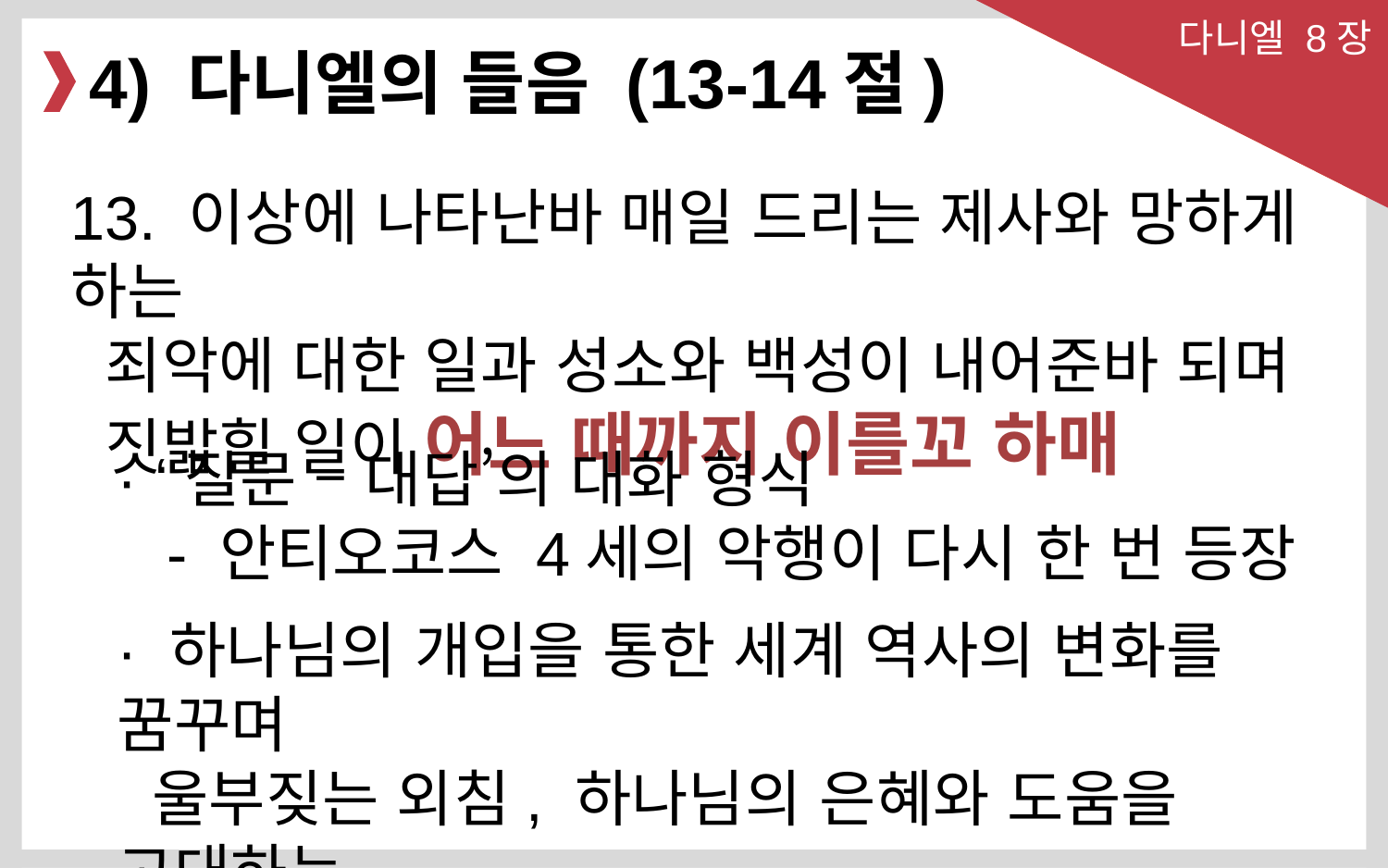

다니엘 8장
4) 다니엘의 들음 (13-14절)

13. 이상에 나타난바 매일 드리는 제사와 망하게 하는
  죄악에 대한 일과 성소와 백성이 내어준바 되며
  짓밟힐 일이 어느 때까지 이를꼬 하매
· ‘질문 – 대답’의 대화 형식
  - 안티오코스 4세의 악행이 다시 한 번 등장
· 하나님의 개입을 통한 세계 역사의 변화를 꿈꾸며
  울부짖는 외침, 하나님의 은혜와 도움을 고대하는
  애절한 외침